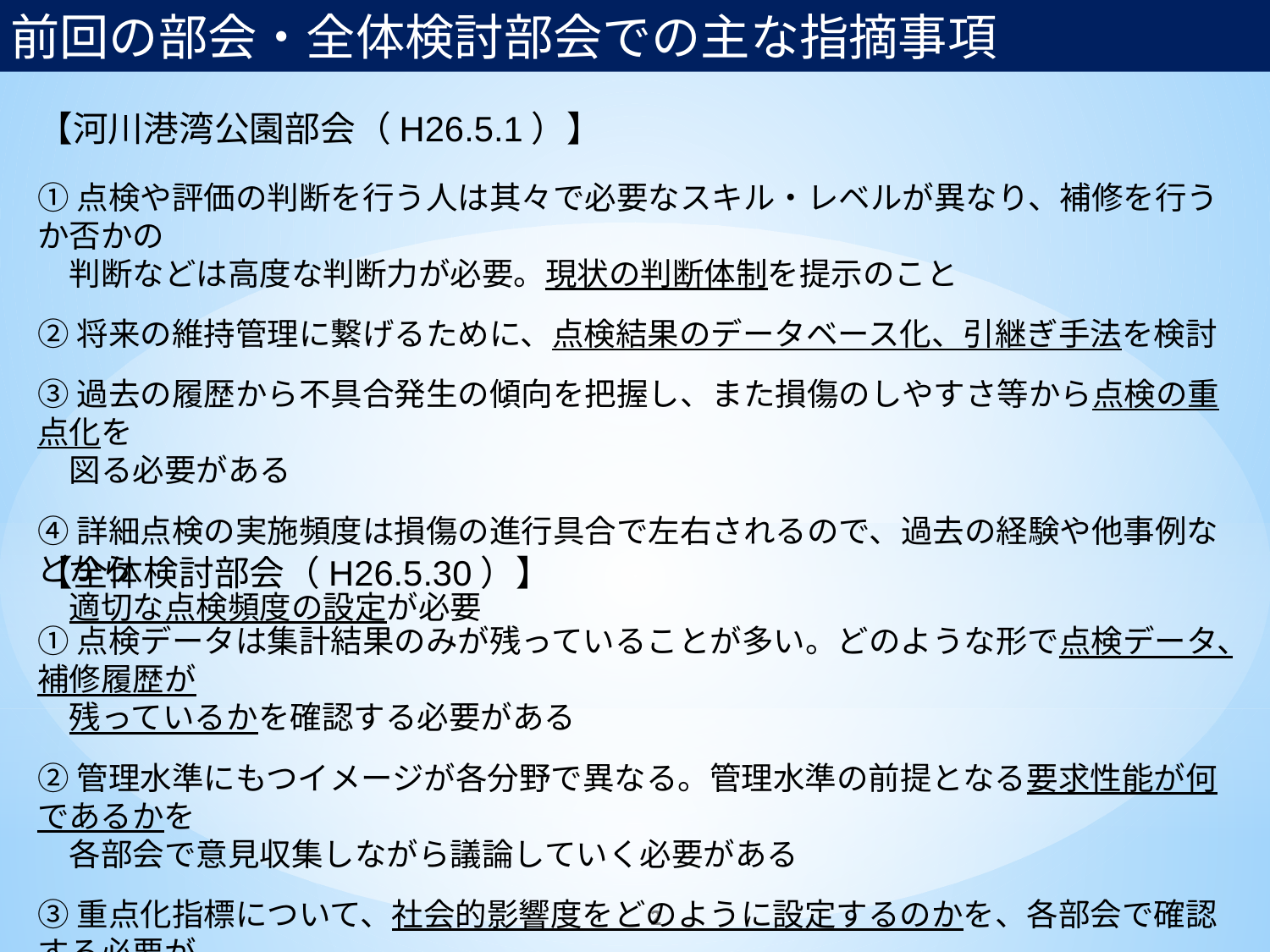

前回の部会・全体検討部会での主な指摘事項
【河川港湾公園部会（H26.5.1）】
①点検や評価の判断を行う人は其々で必要なスキル・レベルが異なり、補修を行うか否かの
　判断などは高度な判断力が必要。現状の判断体制を提示のこと

②将来の維持管理に繋げるために、点検結果のデータベース化、引継ぎ手法を検討

③過去の履歴から不具合発生の傾向を把握し、また損傷のしやすさ等から点検の重点化を
　図る必要がある

④詳細点検の実施頻度は損傷の進行具合で左右されるので、過去の経験や他事例などから
　適切な点検頻度の設定が必要
【全体検討部会（H26.5.30）】
①点検データは集計結果のみが残っていることが多い。どのような形で点検データ、補修履歴が
　残っているかを確認する必要がある

②管理水準にもつイメージが各分野で異なる。管理水準の前提となる要求性能が何であるかを
　各部会で意見収集しながら議論していく必要がある

③重点化指標について、社会的影響度をどのように設定するのかを、各部会で確認する必要が
　ある
2